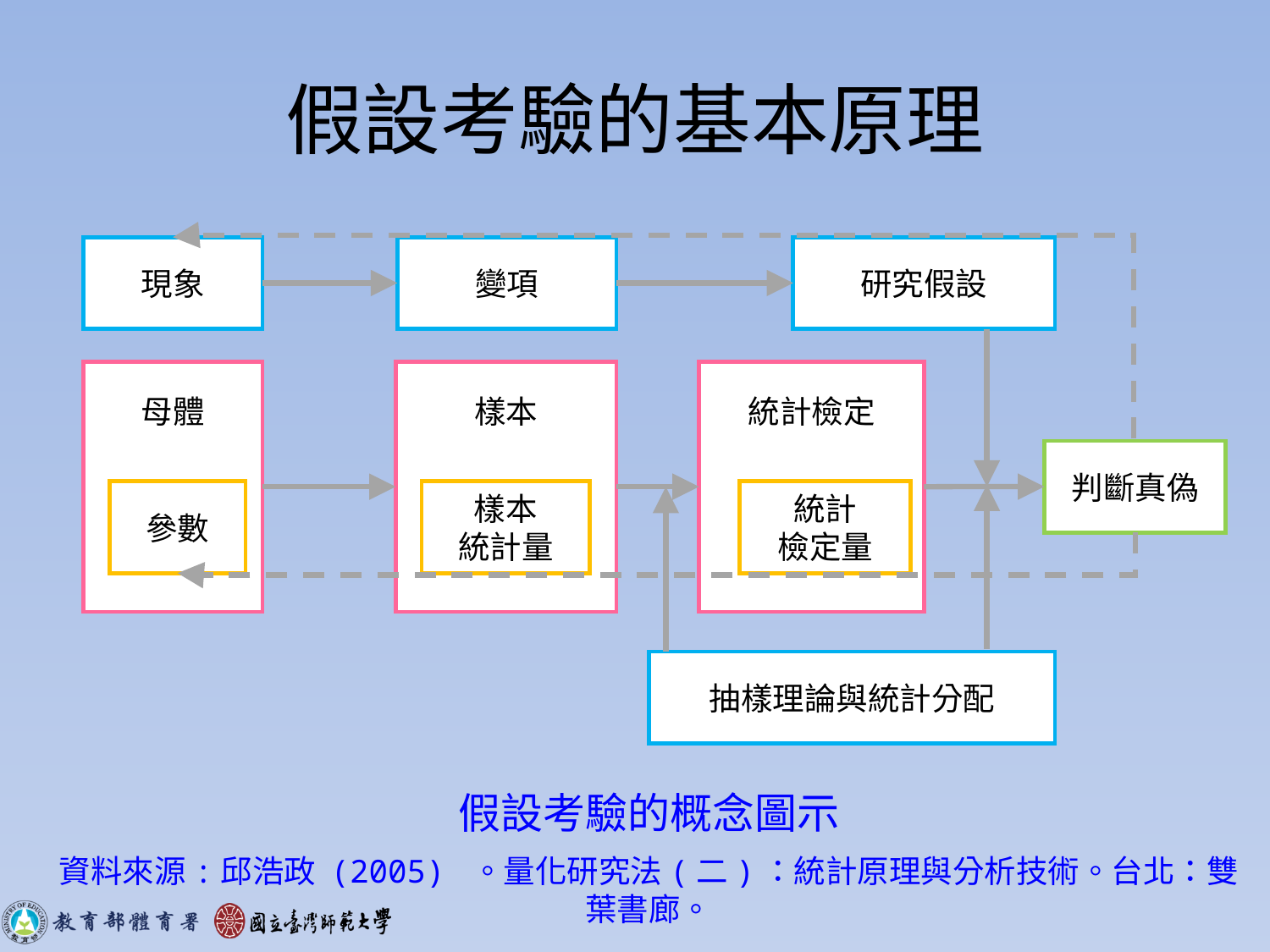

# 假設考驗的基本原理
現象
變項
研究假設
母體

樣本

統計檢定

判斷真偽
參數
樣本
統計量
統計
檢定量
抽樣理論與統計分配
假設考驗的概念圖示
資料來源:邱浩政 (2005) 。量化研究法(二)：統計原理與分析技術。台北：雙葉書廊。